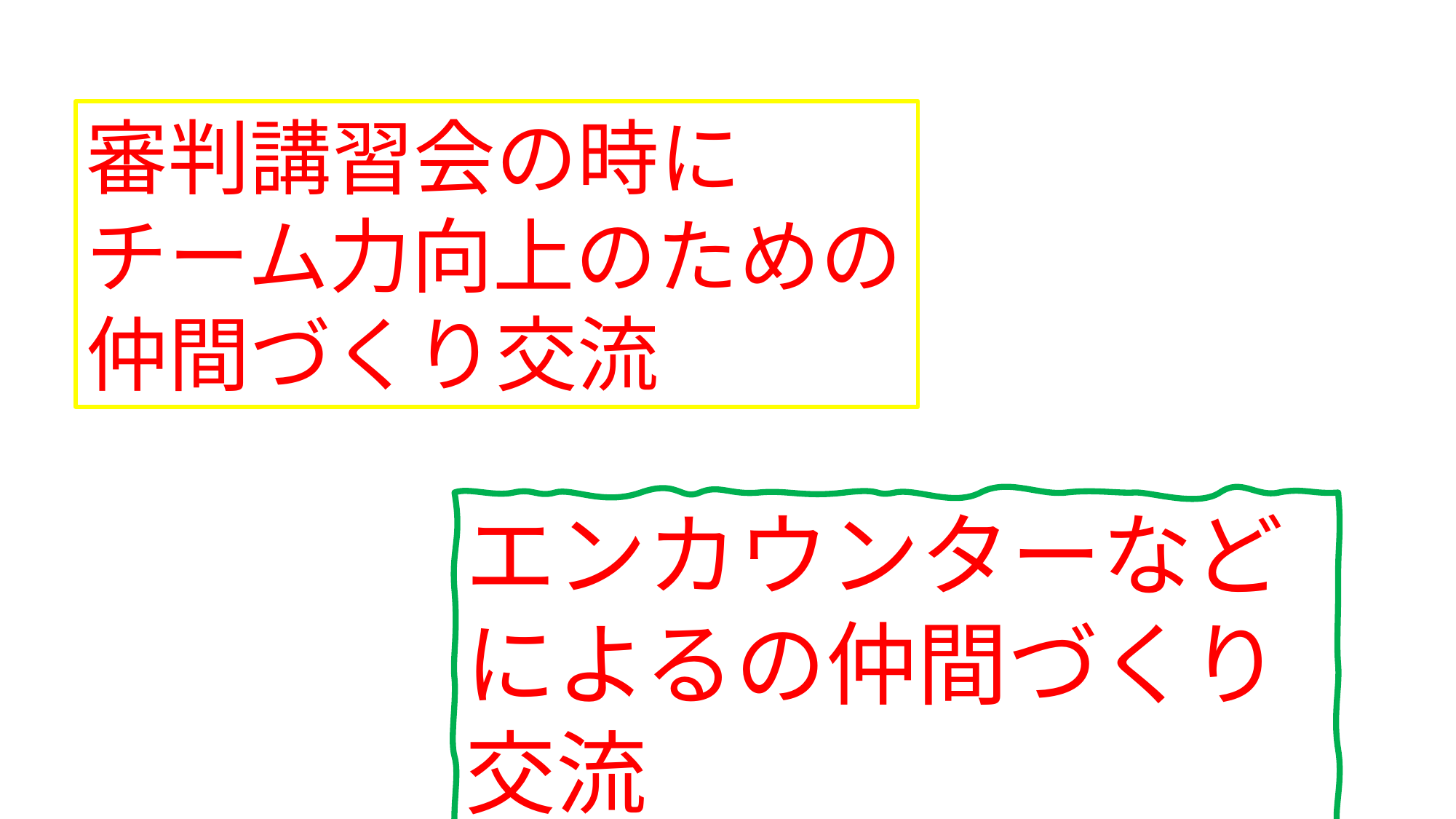

審判講習会の時に
チーム力向上のための
仲間づくり交流
エンカウンターなどによるの仲間づくり交流